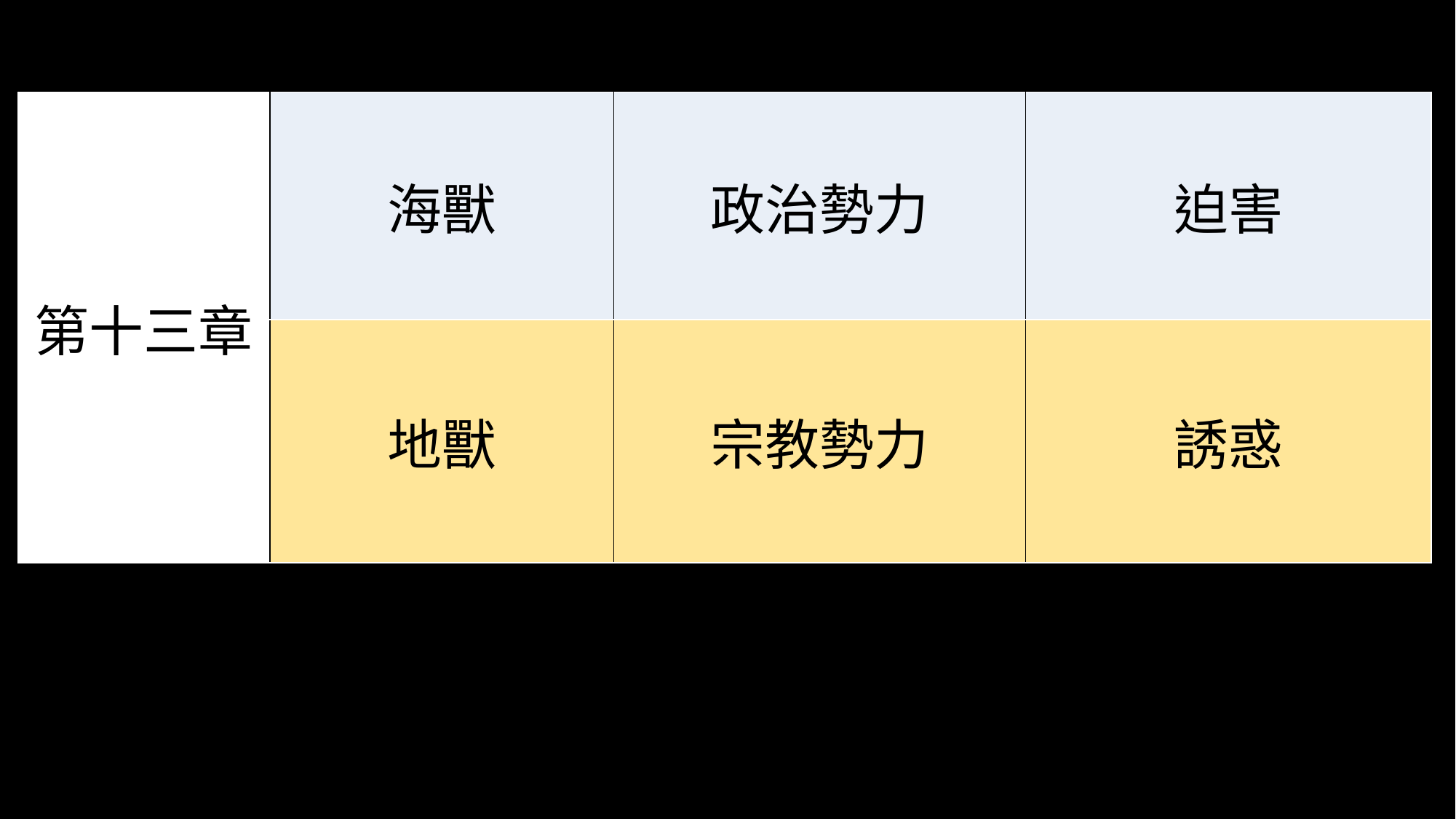

| 第十三章 | 海獸 | 政治勢力 | 迫害 |
| --- | --- | --- | --- |
|  | 地獸 | 宗教勢力 | 誘惑 |